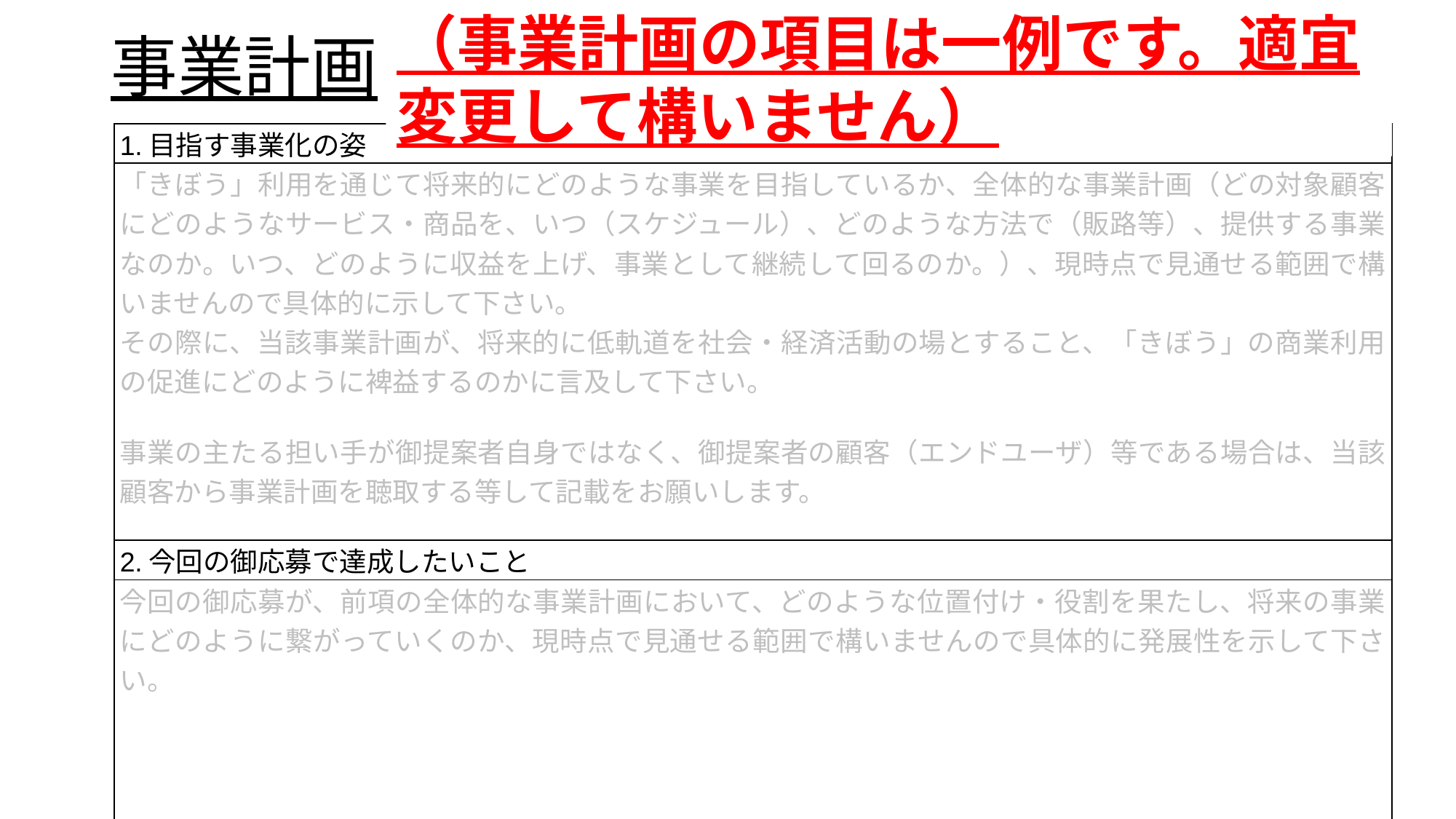

（事業計画の項目は一例です。適宜変更して構いません）
# 事業計画
| 1.目指す事業化の姿 |
| --- |
| 「きぼう」利用を通じて将来的にどのような事業を目指しているか、全体的な事業計画（どの対象顧客にどのようなサービス・商品を、いつ（スケジュール）、どのような方法で（販路等）、提供する事業なのか。いつ、どのように収益を上げ、事業として継続して回るのか。）、現時点で見通せる範囲で構いませんので具体的に示して下さい。 その際に、当該事業計画が、将来的に低軌道を社会・経済活動の場とすること、「きぼう」の商業利用の促進にどのように裨益するのかに言及して下さい。   事業の主たる担い手が御提案者自身ではなく、御提案者の顧客（エンドユーザ）等である場合は、当該顧客から事業計画を聴取する等して記載をお願いします。 |
| 2.今回の御応募で達成したいこと |
| 今回の御応募が、前項の全体的な事業計画において、どのような位置付け・役割を果たし、将来の事業にどのように繋がっていくのか、現時点で見通せる範囲で構いませんので具体的に発展性を示して下さい。 |